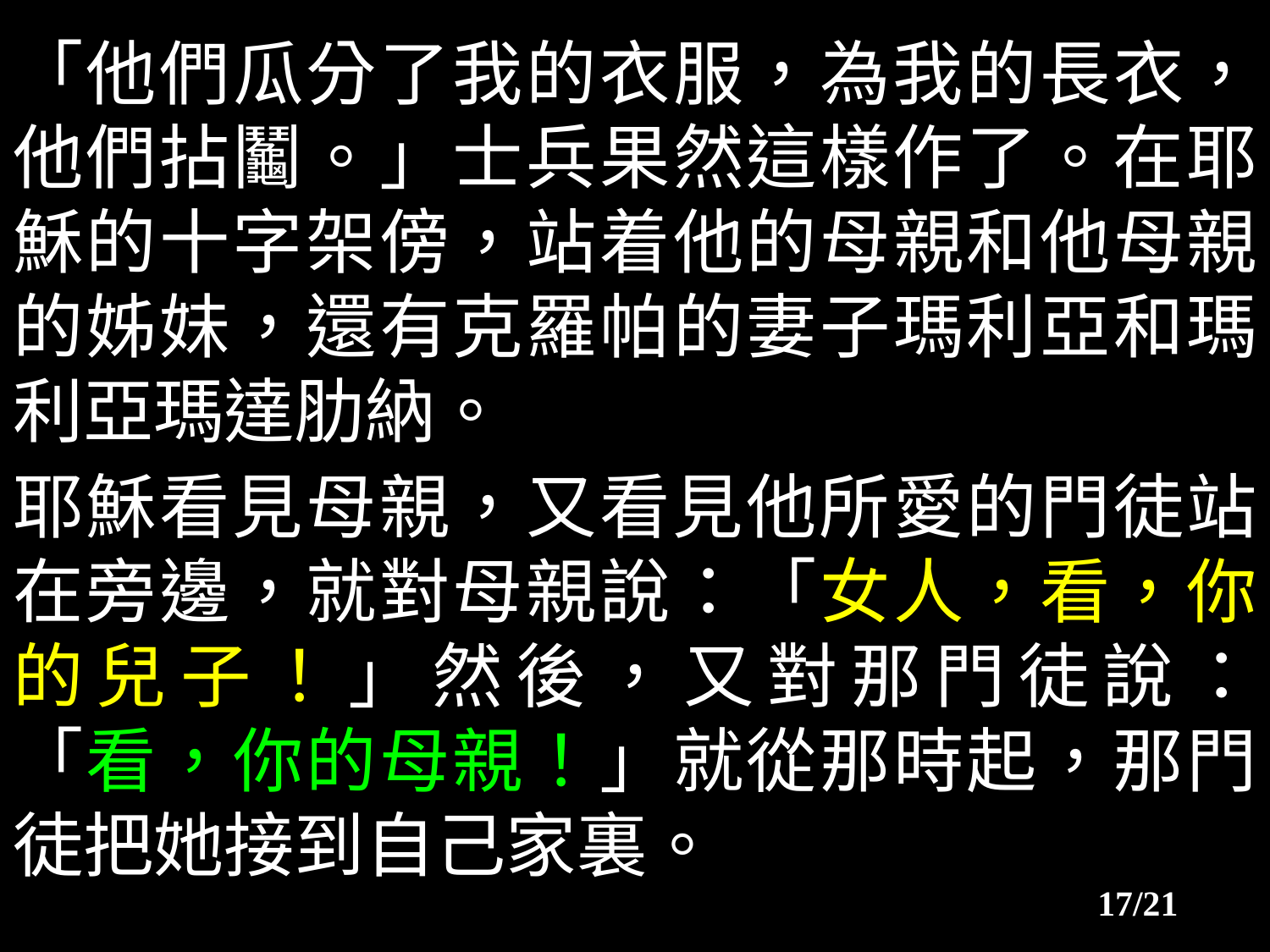

「他們瓜分了我的衣服，為我的長衣，他們拈鬮。」士兵果然這樣作了。在耶穌的十字架傍，站着他的母親和他母親的姊妹，還有克羅帕的妻子瑪利亞和瑪利亞瑪達肋納。
耶穌看見母親，又看見他所愛的門徒站在旁邊，就對母親說：「女人，看，你的兒子！」然後，又對那門徒說：「看，你的母親！」就從那時起，那門徒把她接到自己家裏。
17/21